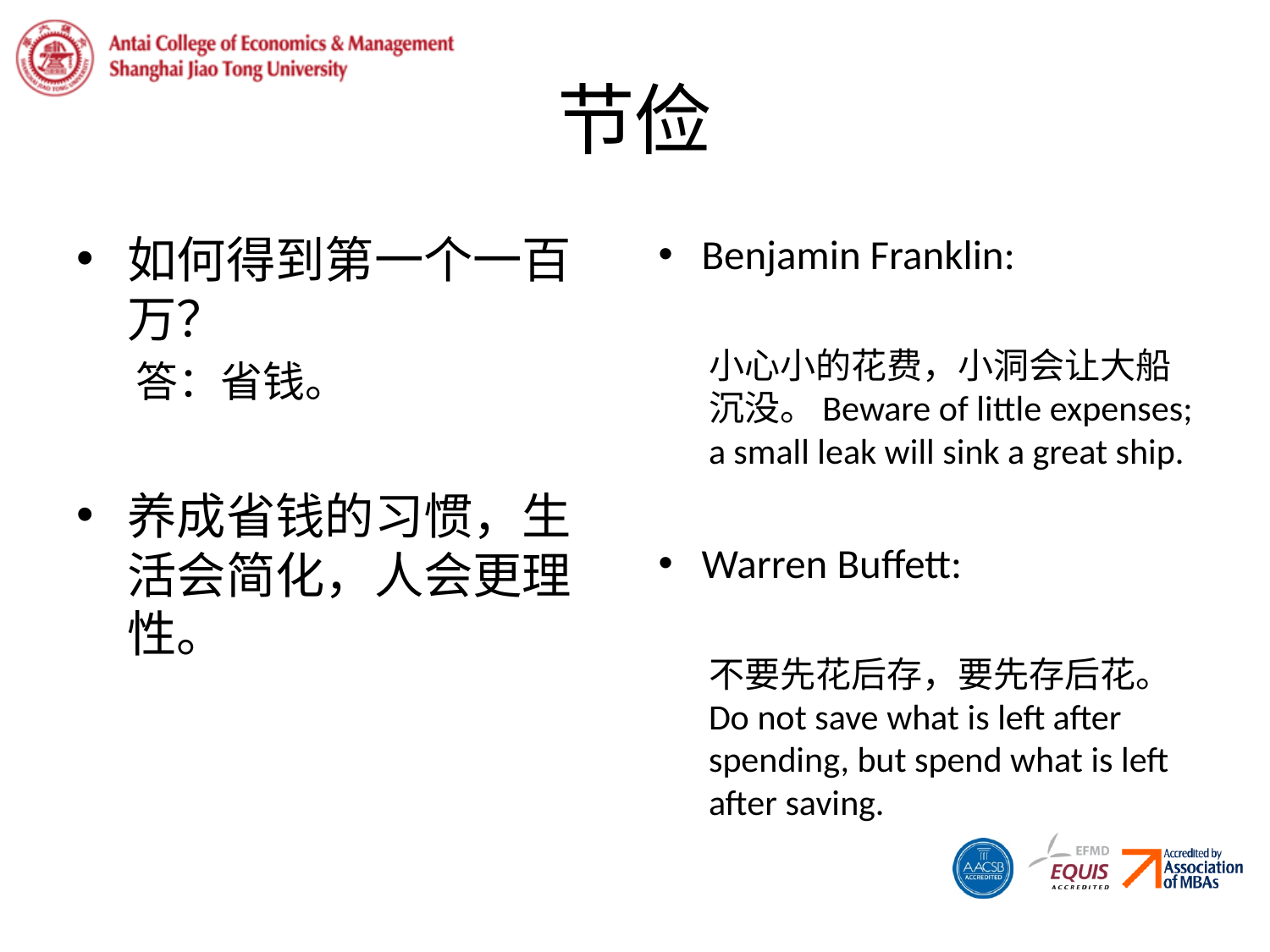

# 节俭
如何得到第一个一百万？
答：省钱。

养成省钱的习惯，生活会简化，人会更理性。

Benjamin Franklin:

小心小的花费，小洞会让大船沉没。Beware of little expenses; a small leak will sink a great ship.

Warren Buffett:

不要先花后存，要先存后花。Do not save what is left after spending, but spend what is left after saving.